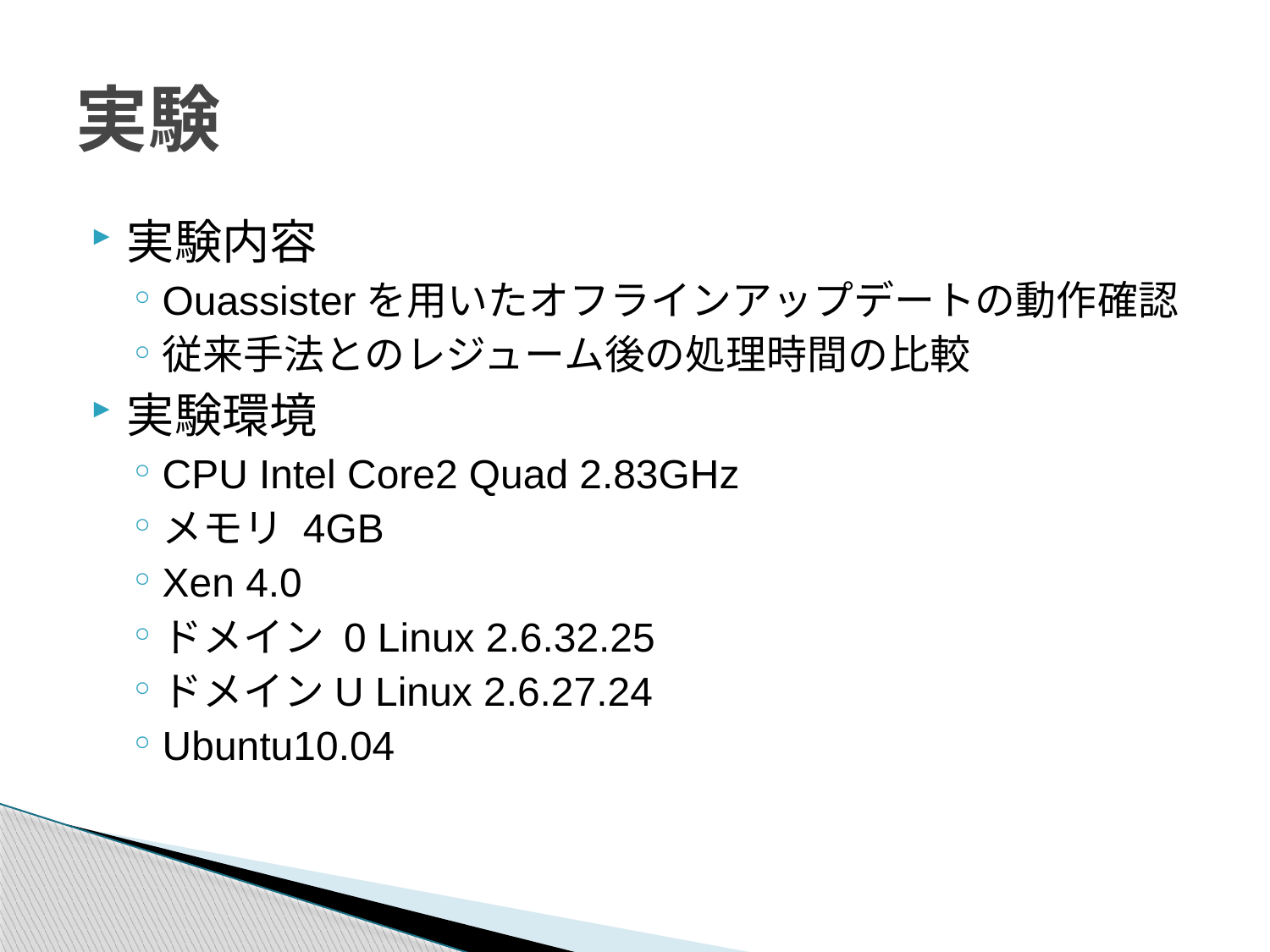

# 実験
実験内容
Ouassisterを用いたオフラインアップデートの動作確認
従来手法とのレジューム後の処理時間の比較
実験環境
CPU Intel Core2 Quad 2.83GHz
メモリ 4GB
Xen 4.0
ドメイン 0 Linux 2.6.32.25
ドメインU Linux 2.6.27.24
Ubuntu10.04